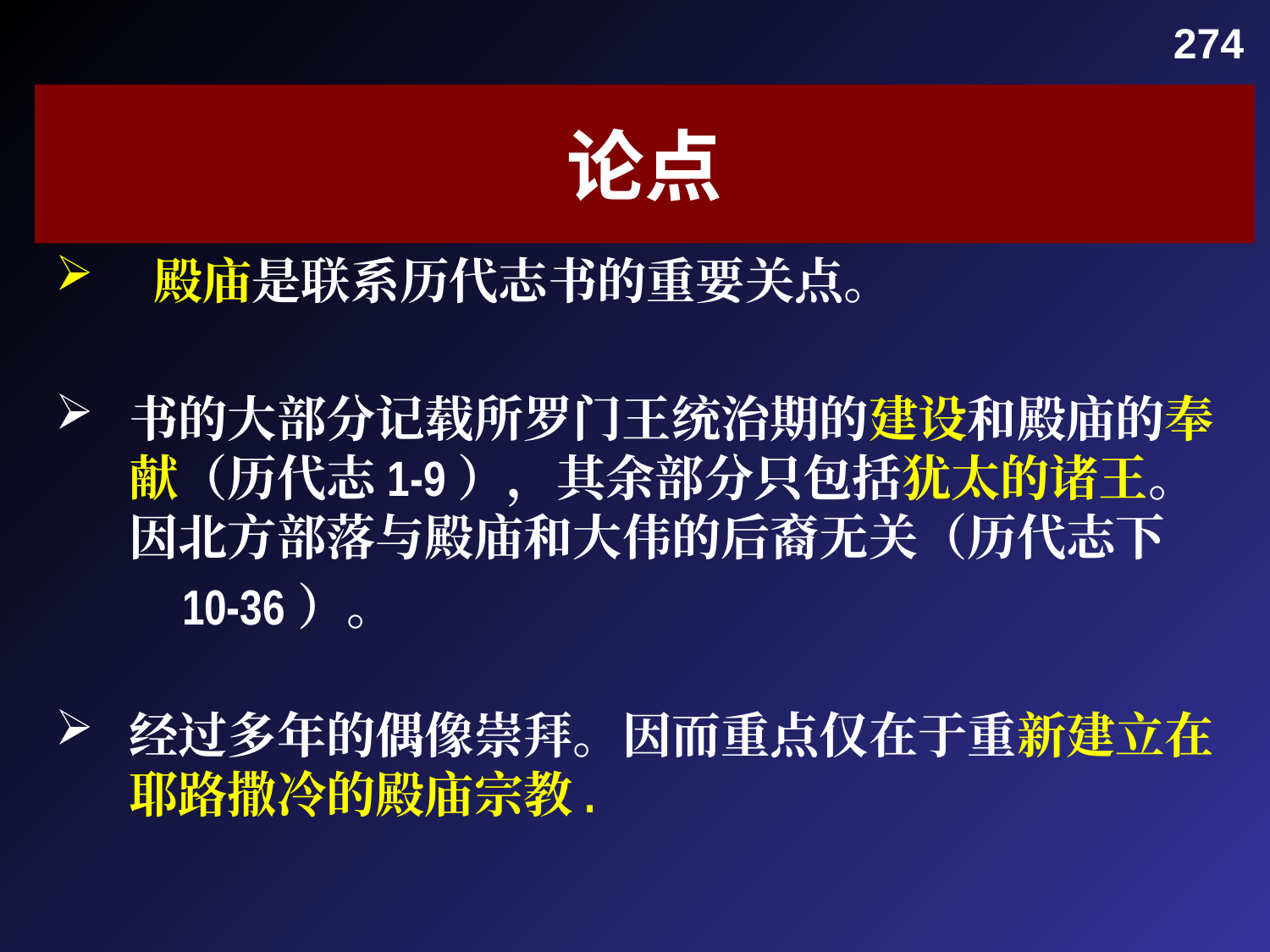

274
# 论点
 殿庙是联系历代志书的重要关点。

书的大部分记载所罗门王统治期的建设和殿庙的奉献（历代志1-9），其余部分只包括犹太的诸王。因北方部落与殿庙和大伟的后裔无关（历代志下
	10-36）。
经过多年的偶像崇拜。因而重点仅在于重新建立在耶路撒冷的殿庙宗教.